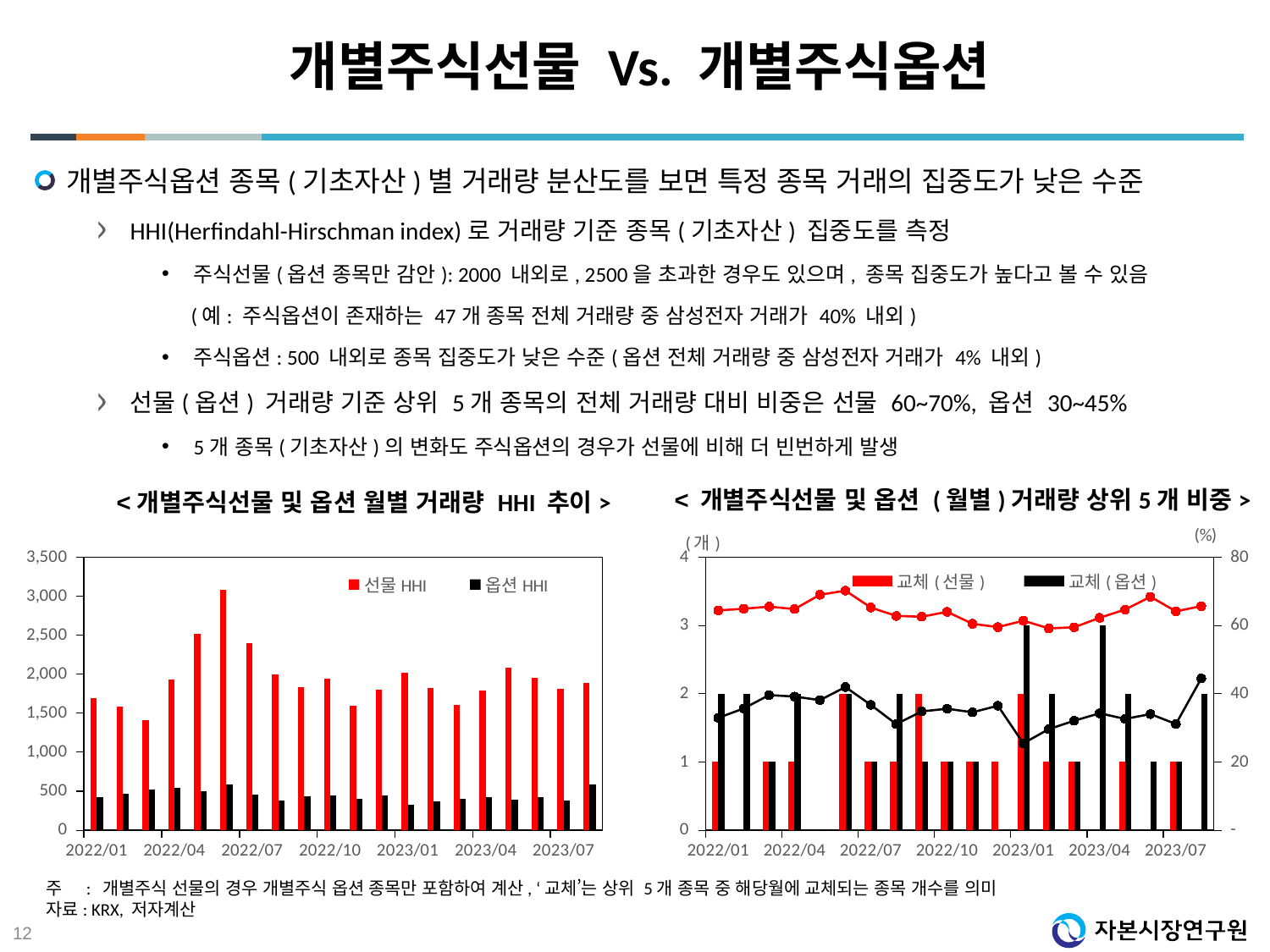

# 개별주식선물 Vs. 개별주식옵션
개별주식옵션 종목(기초자산)별 거래량 분산도를 보면 특정 종목 거래의 집중도가 낮은 수준
HHI(Herfindahl-Hirschman index)로 거래량 기준 종목(기초자산) 집중도를 측정
주식선물(옵션 종목만 감안): 2000 내외로, 2500을 초과한 경우도 있으며, 종목 집중도가 높다고 볼 수 있음
      (예: 주식옵션이 존재하는 47개 종목 전체 거래량 중 삼성전자 거래가 40% 내외)
주식옵션: 500 내외로 종목 집중도가 낮은 수준(옵션 전체 거래량 중 삼성전자 거래가 4% 내외)
선물(옵션) 거래량 기준 상위 5개 종목의 전체 거래량 대비 비중은 선물 60~70%, 옵션 30~45%
5개 종목(기초자산)의 변화도 주식옵션의 경우가 선물에 비해 더 빈번하게 발생
< 개별주식선물 및 옵션 (월별)거래량 상위5개 비중>
<개별주식선물 및 옵션 월별 거래량 HHI 추이>

### Chart

| Category | 선물HHI | 옵션HHI |
|---|---|---|
| 44592 | 1691.4260455222663 | 428.7553012547083 |
| 44620 | 1584.2137386544985 | 466.08933245030096 |
| 44651 | 1412.9587263578608 | 516.9351325020097 |
| 44681 | 1936.7974452569913 | 538.2486945222482 |
| 44712 | 2525.0824864817355 | 497.32533558409017 |
| 44742 | 3083.550832917453 | 583.0496647647435 |
| 44773 | 2402.3354281283728 | 457.78115653562475 |
| 44804 | 1996.9039833293675 | 378.72996549945236 |
| 44834 | 1834.7407181743608 | 430.9046181402106 |
| 44865 | 1949.4544756578903 | 448.95632871844526 |
| 44895 | 1602.4696422550328 | 407.04832985592014 |
| 44926 | 1798.471024563466 | 450.50487137160013 |
| 44957 | 2017.955767355844 | 326.319479125731 |
| 44985 | 1827.1275238226847 | 368.9046320293397 |
| 45016 | 1612.6371502777797 | 403.406832782055 |
| 45046 | 1789.338688570814 | 421.99492208824375 |
| 45077 | 2091.625395314101 | 391.10083039654756 |
| 45107 | 1953.1820353510955 | 427.63334074668836 |
| 45138 | 1813.4311493470825 | 375.8153549267678 |
| 45169 | 1887.5528233738555 | 588.4327152970103 |

### Chart

| Category | 교체(선물) | 교체(옵션) | 선물비중(우축) | 옵션비중(우축) |
|---|---|---|---|---|
| 44592 | 1.0 | 2.0 | 64.47558315940113 | 32.95793946298922 |
| 44620 | 0.0 | 2.0 | 64.96798808669834 | 35.704299628675585 |
| 44651 | 1.0 | 1.0 | 65.58766429165925 | 39.62566383963144 |
| 44681 | 1.0 | 2.0 | 64.862442865999 | 39.195627690636535 |
| 44712 | 0.0 | 0.0 | 69.07233243840152 | 38.1495046584022 |
| 44742 | 2.0 | 2.0 | 70.26809897371359 | 42.00115453259965 |
| 44773 | 1.0 | 1.0 | 65.32526682582599 | 36.75301826123885 |
| 44804 | 1.0 | 2.0 | 62.85285919824625 | 31.111615915876627 |
| 44834 | 2.0 | 1.0 | 62.62504662395231 | 34.839116049548345 |
| 44865 | 1.0 | 1.0 | 64.0583083408351 | 35.621792141174105 |
| 44895 | 1.0 | 1.0 | 60.560481982239025 | 34.58706814028369 |
| 44926 | 1.0 | 0.0 | 59.57601367575499 | 36.506080962001455 |
| 44957 | 2.0 | 3.0 | 61.46056741646131 | 25.462300810212547 |
| 44985 | 1.0 | 2.0 | 59.201723488224204 | 29.63901999389297 |
| 45016 | 1.0 | 1.0 | 59.53723359925659 | 32.110157785469966 |
| 45046 | 0.0 | 3.0 | 62.31989536807947 | 34.284772162087755 |
| 45077 | 1.0 | 2.0 | 64.71660279894216 | 32.631746291068644 |
| 45107 | 0.0 | 1.0 | 68.47093814749279 | 34.05558707645057 |
| 45138 | 1.0 | 1.0 | 64.22720002573618 | 31.135032406207298 |
| 45169 | 0.0 | 2.0 | 65.72143838705021 | 44.52868556161503 |
주    :  개별주식 선물의 경우 개별주식 옵션 종목만 포함하여 계산, ‘교체’는 상위 5개 종목 중 해당월에 교체되는 종목 개수를 의미
자료: KRX, 저자계산
12